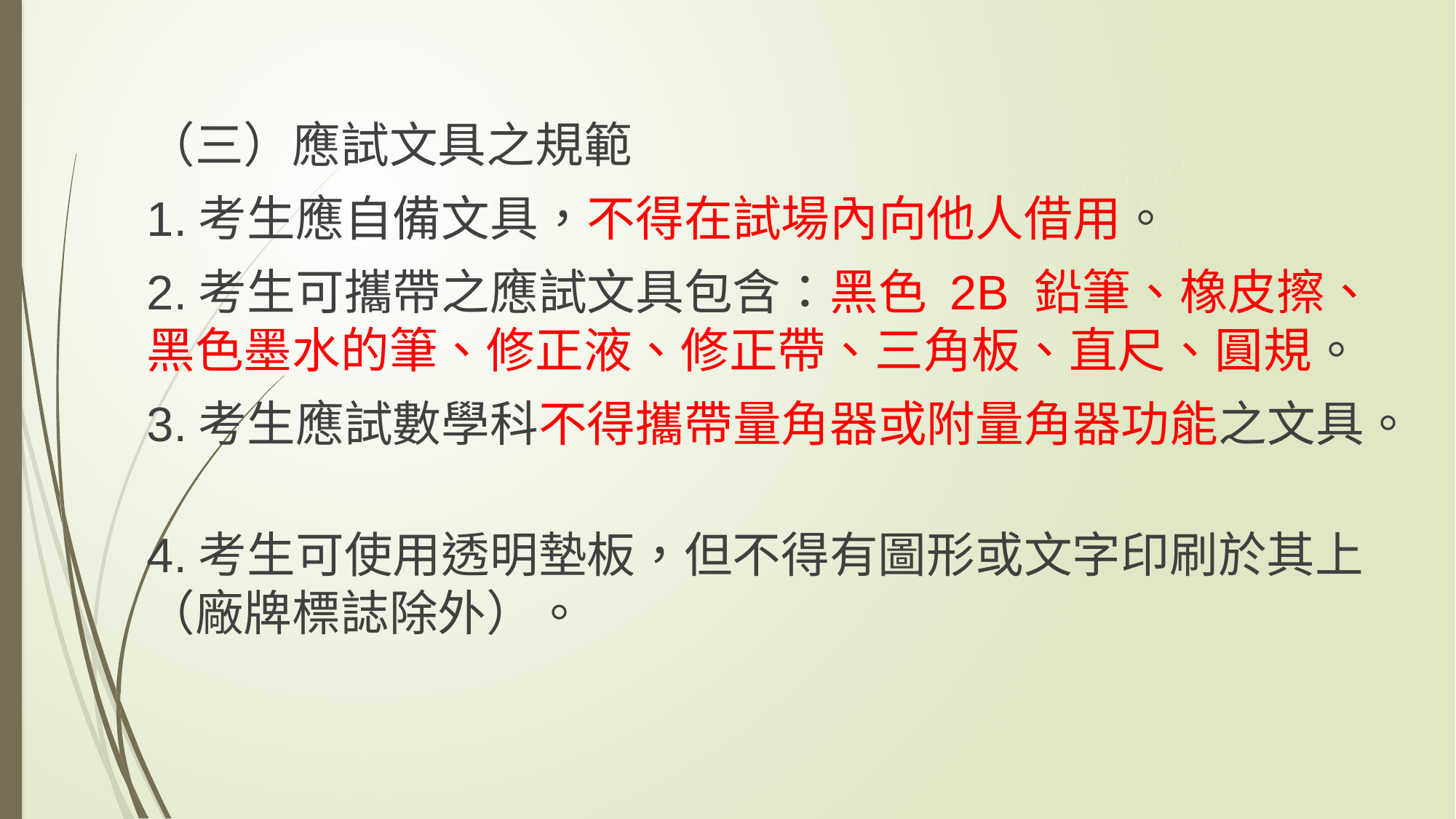

（三）應試文具之規範
1.考生應自備文具，不得在試場內向他人借用。
2.考生可攜帶之應試文具包含：黑色 2B 鉛筆、橡皮擦、黑色墨水的筆、修正液、修正帶、三角板、直尺、圓規。
3.考生應試數學科不得攜帶量角器或附量角器功能之文具。
4.考生可使用透明墊板，但不得有圖形或文字印刷於其上（廠牌標誌除外）。